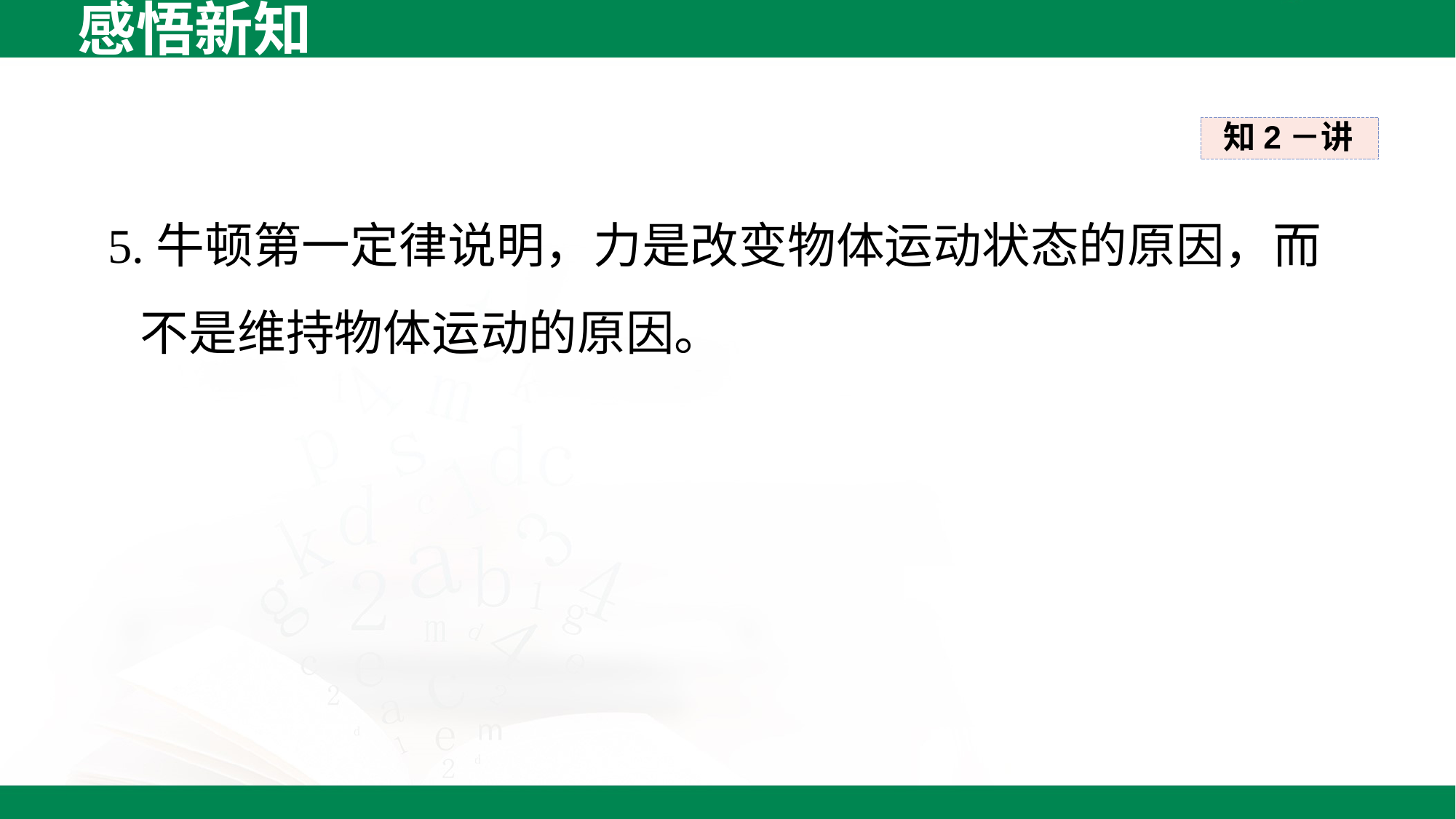

感悟新知
知2－讲

5.牛顿第一定律说明，力是改变物体运动状态的原因，而不是维持物体运动的原因。